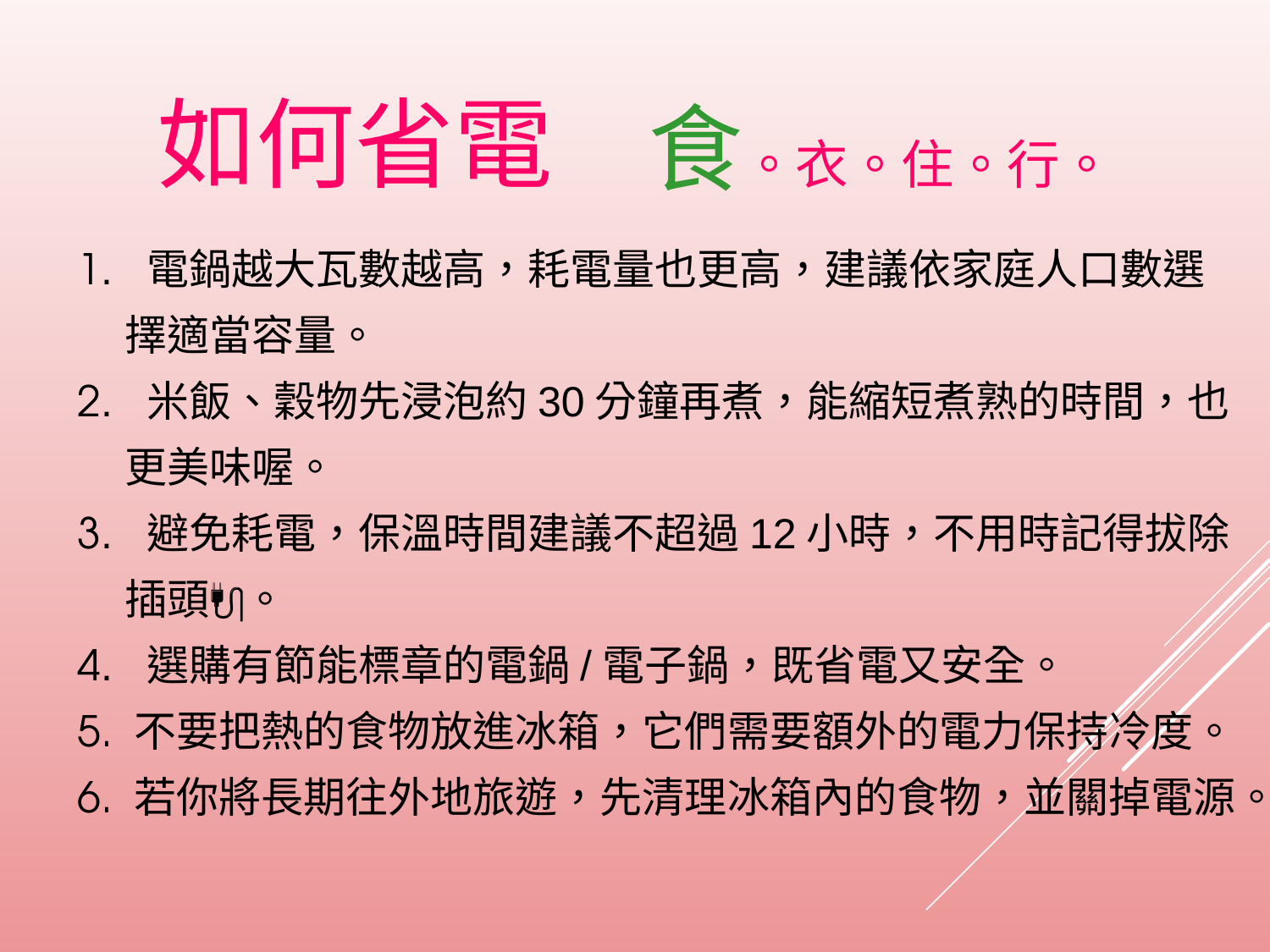

如何省電
食。衣。住。行。
1.  電鍋越大瓦數越高，耗電量也更高，建議依家庭人口數選
     擇適當容量。
2.  米飯、穀物先浸泡約30分鐘再煮，能縮短煮熟的時間，也
     更美味喔。
3.  避免耗電，保溫時間建議不超過12小時，不用時記得拔除
     插頭🔌。
4.  選購有節能標章的電鍋/電子鍋，既省電又安全。
5. 不要把熱的食物放進冰箱，它們需要額外的電力保持冷度。
6. 若你將長期往外地旅遊，先清理冰箱內的食物，並關掉電源。